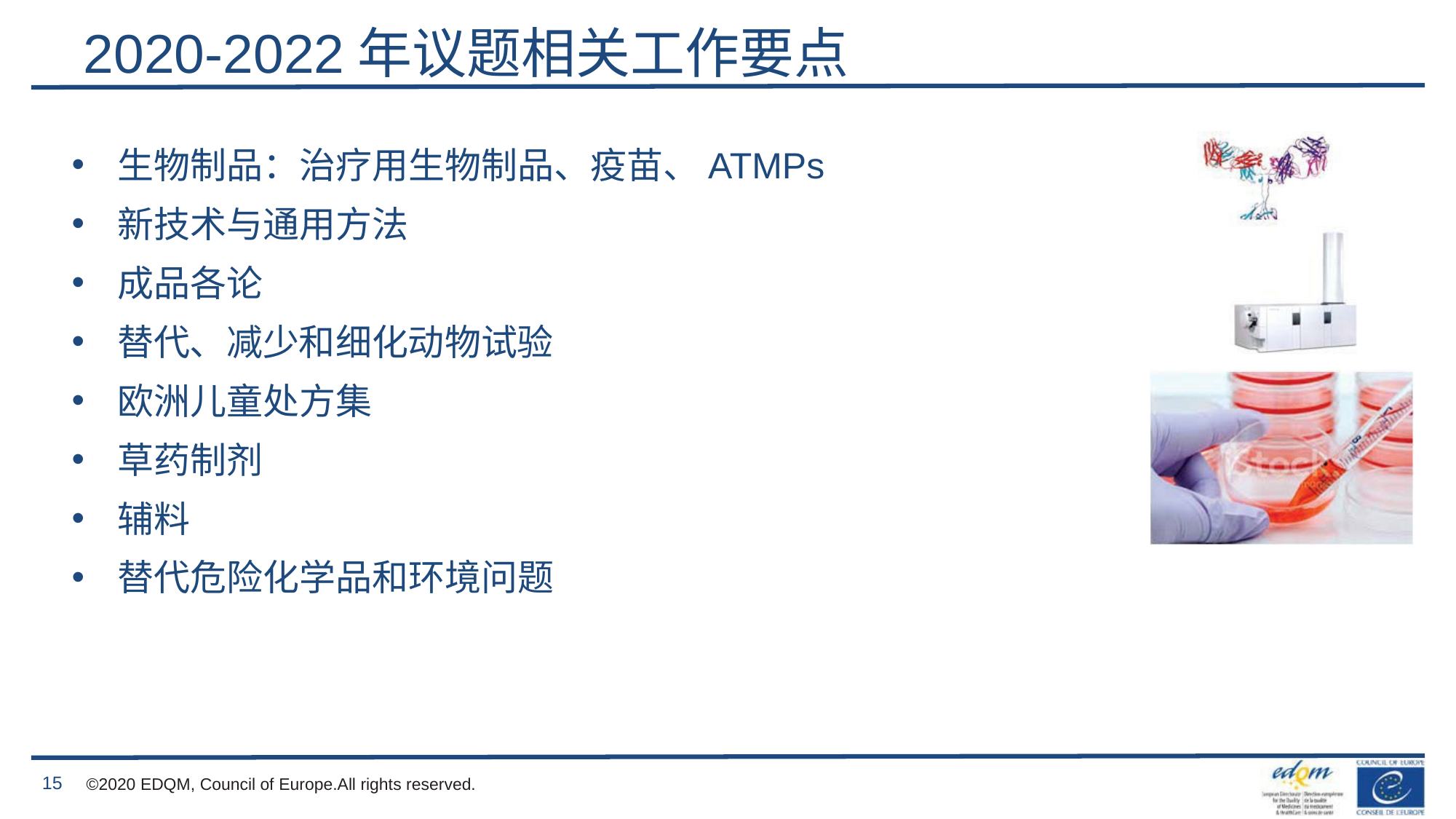

# 2020-2022年议题相关工作要点

生物制品：治疗用生物制品、疫苗、ATMPs
新技术与通用方法
成品各论
替代、减少和细化动物试验
欧洲儿童处方集
草药制剂
辅料
替代危险化学品和环境问题
15
©2020 EDQM, Council of Europe.All rights reserved.